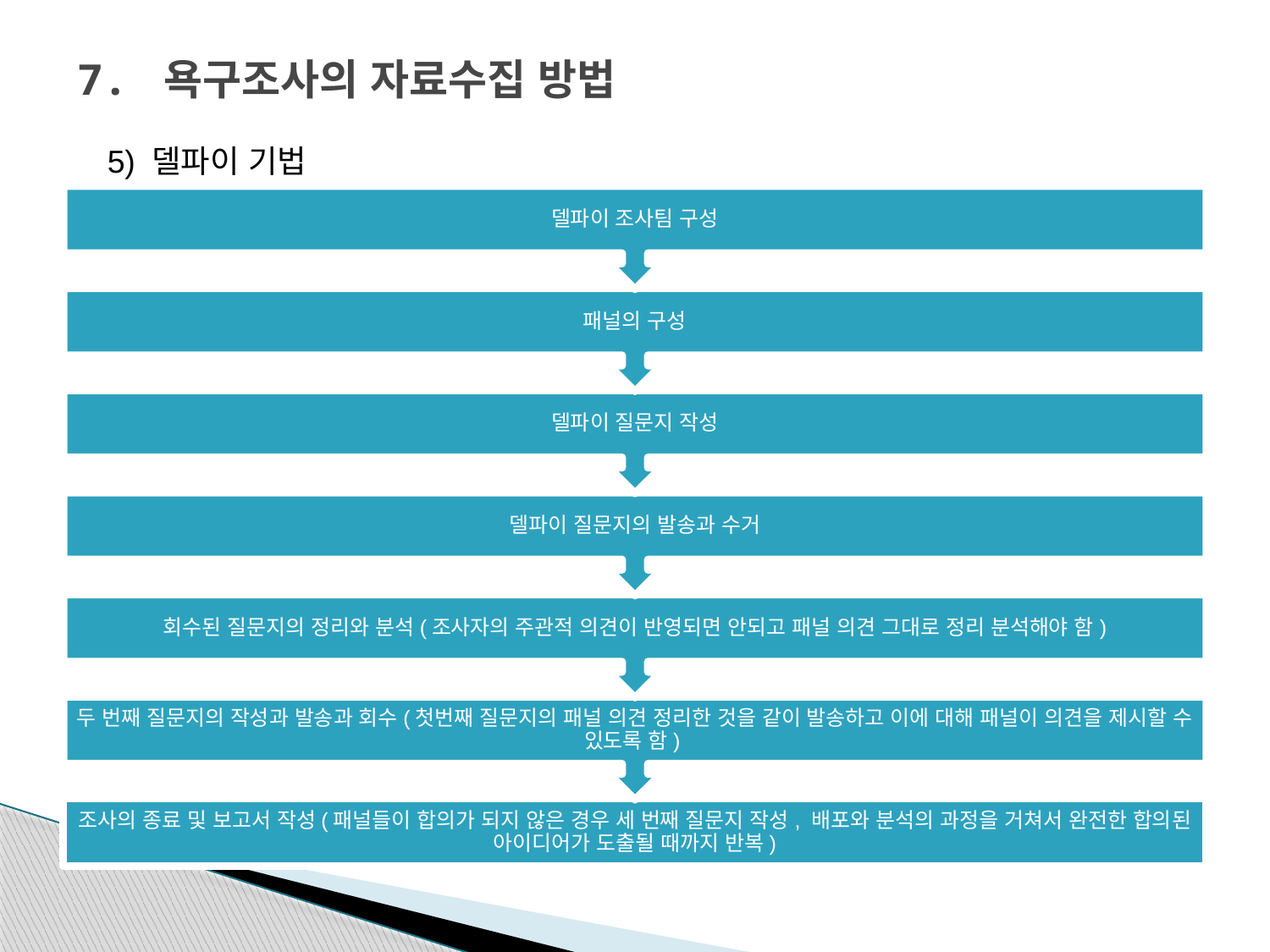

# 7. 욕구조사의 자료수집 방법
5) 델파이 기법
조사의 종료 및 보고서 작성(패널들이 합의가 되지 않은 경우 세 번째 질문지 작성, 배포와 분석의 과정을 거쳐서 완전한 합의된 아이디어가 도출될 때까지 반복)
두 번째 질문지의 작성과 발송과 회수(첫번째 질문지의 패널 의견 정리한 것을 같이 발송하고 이에 대해 패널이 의견을 제시할 수 있도록 함)
회수된 질문지의 정리와 분석(조사자의 주관적 의견이 반영되면 안되고 패널 의견 그대로 정리 분석해야 함)
델파이 질문지의 발송과 수거
델파이 질문지 작성
패널의 구성
델파이 조사팀 구성